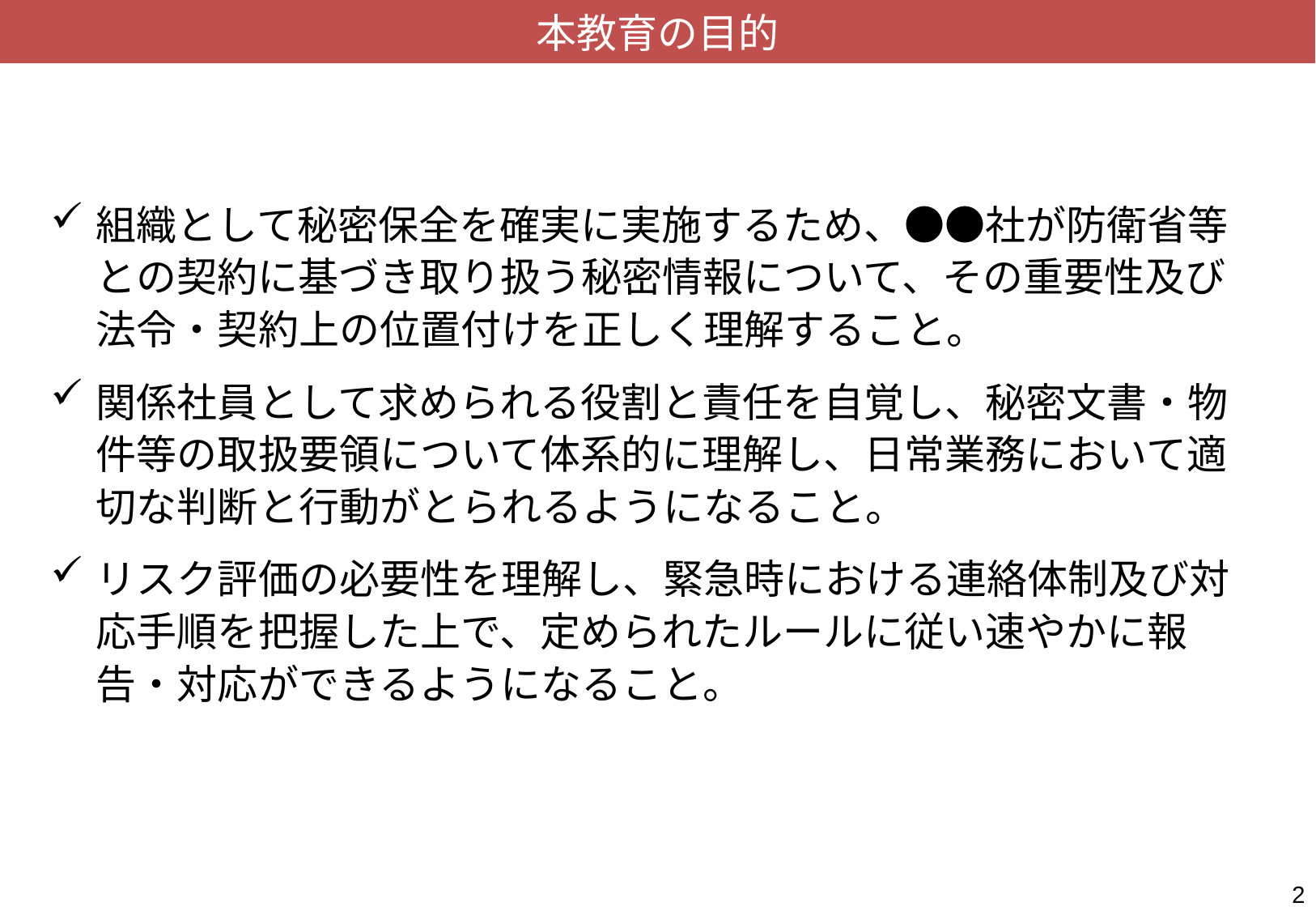

本教育の目的
組織として秘密保全を確実に実施するため、●●社が防衛省等との契約に基づき取り扱う秘密情報について、その重要性及び法令・契約上の位置付けを正しく理解すること。
関係社員として求められる役割と責任を自覚し、秘密文書・物件等の取扱要領について体系的に理解し、日常業務において適切な判断と行動がとられるようになること。
リスク評価の必要性を理解し、緊急時における連絡体制及び対応手順を把握した上で、定められたルールに従い速やかに報告・対応ができるようになること。
2